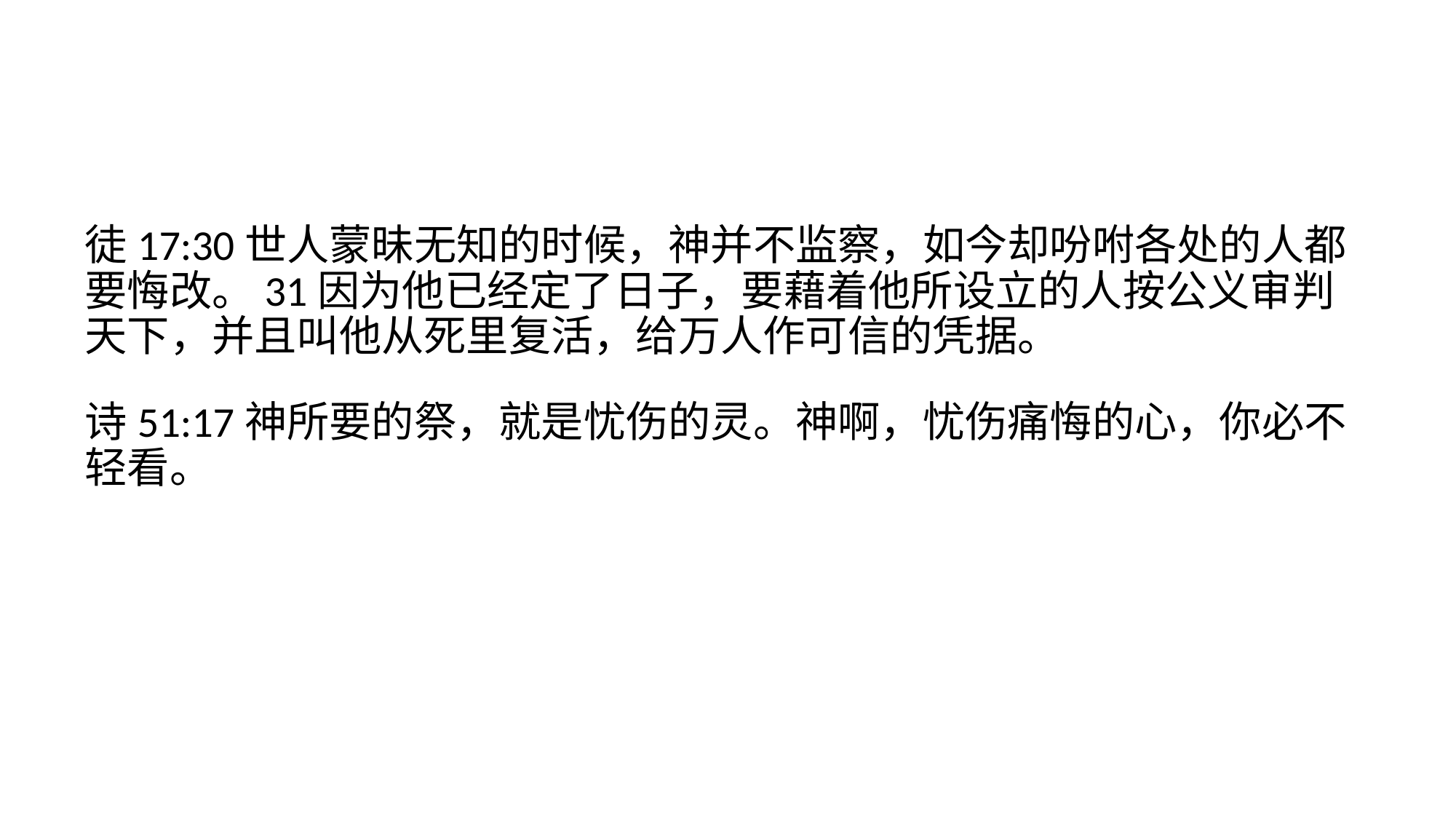

徒17:30世人蒙昧无知的时候，神并不监察，如今却吩咐各处的人都要悔改。31因为他已经定了日子，要藉着他所设立的人按公义审判天下，并且叫他从死里复活，给万人作可信的凭据。

诗51:17神所要的祭，就是忧伤的灵。神啊，忧伤痛悔的心，你必不轻看。